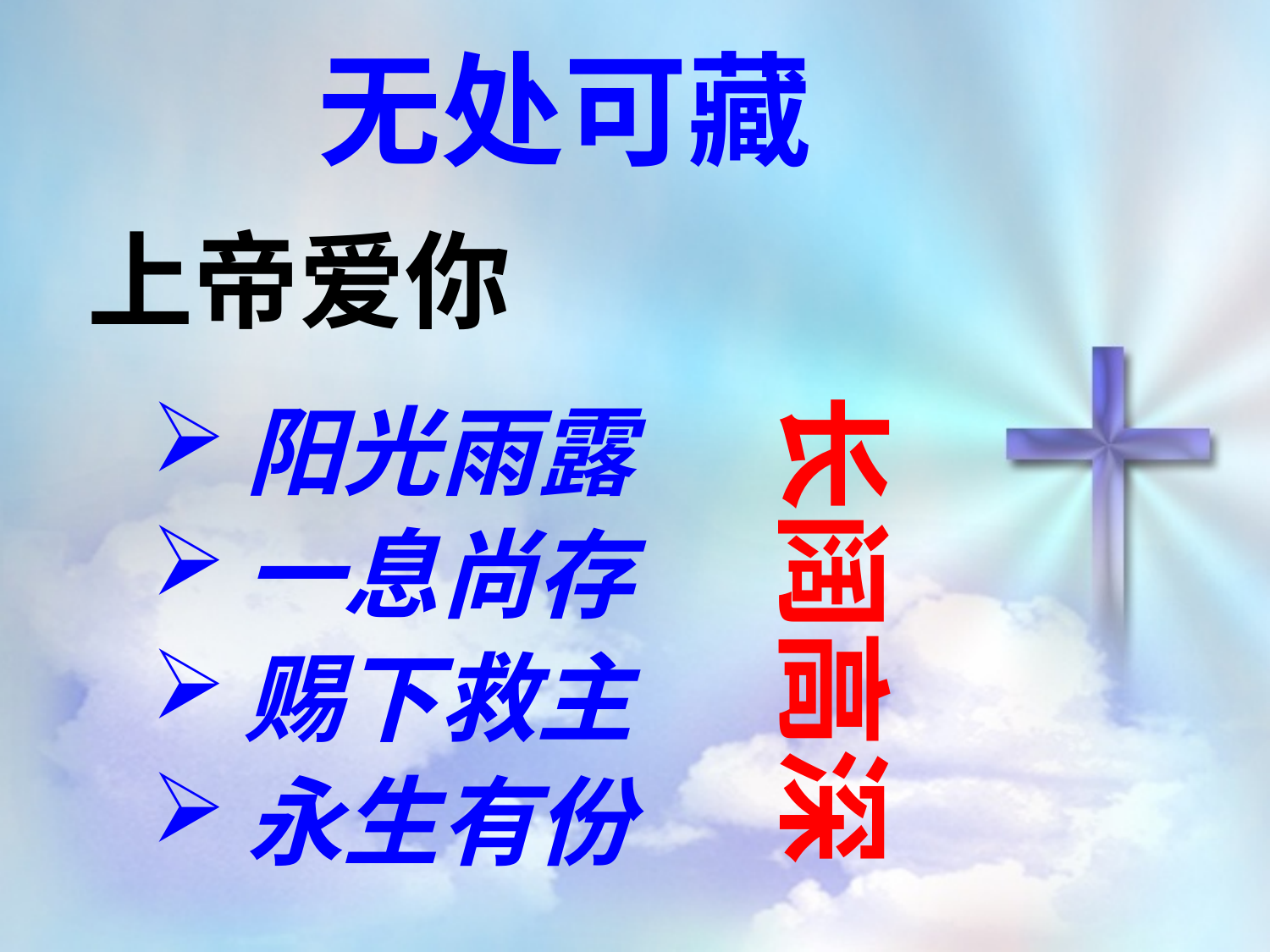

无处可藏
上帝爱你

阳光雨露
一息尚存
赐下救主
永生有份
长阔高深